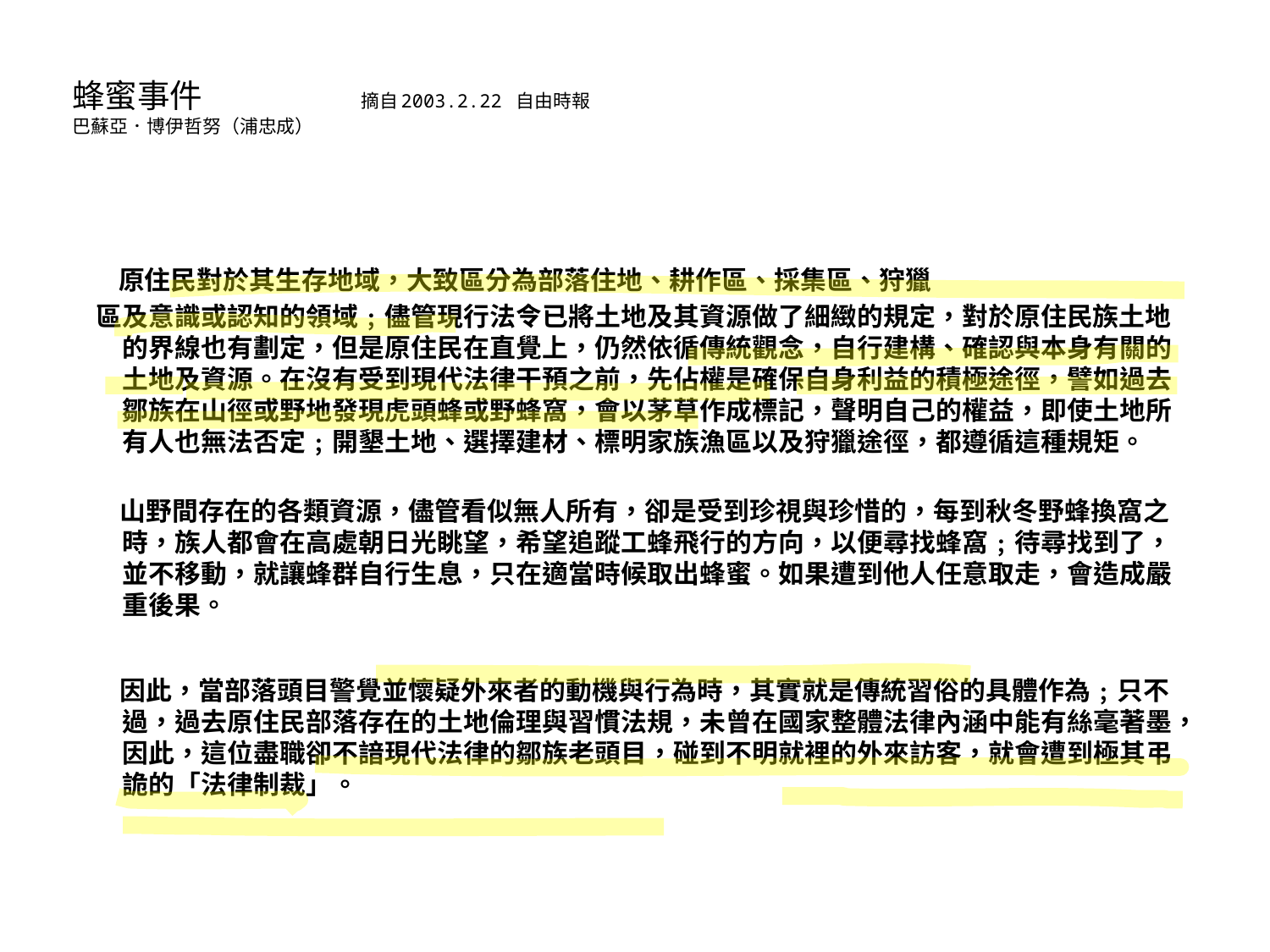

# 蜂蜜事件                      摘自2003.2.22 自由時報 巴蘇亞．博伊哲努（浦忠成）

       原住民對於其生存地域，大致區分為部落住地、耕作區、採集區、狩獵
   區及意識或認知的領域﹔儘管現行法令已將土地及其資源做了細緻的規定，對於原住民族土地的界線也有劃定，但是原住民在直覺上，仍然依循傳統觀念，自行建構、確認與本身有關的土地及資源。在沒有受到現代法律干預之前，先佔權是確保自身利益的積極途徑，譬如過去鄒族在山徑或野地發現虎頭蜂或野蜂窩，會以茅草作成標記，聲明自己的權益，即使土地所有人也無法否定﹔開墾土地、選擇建材、標明家族漁區以及狩獵途徑，都遵循這種規矩。

       山野間存在的各類資源，儘管看似無人所有，卻是受到珍視與珍惜的，每到秋冬野蜂換窩之時，族人都會在高處朝日光眺望，希望追蹤工蜂飛行的方向，以便尋找蜂窩﹔待尋找到了，並不移動，就讓蜂群自行生息，只在適當時候取出蜂蜜。如果遭到他人任意取走，會造成嚴重後果。

       因此，當部落頭目警覺並懷疑外來者的動機與行為時，其實就是傳統習俗的具體作為﹔只不過，過去原住民部落存在的土地倫理與習慣法規，未曾在國家整體法律內涵中能有絲毫著墨，因此，這位盡職卻不諳現代法律的鄒族老頭目，碰到不明就裡的外來訪客，就會遭到極其弔詭的「法律制裁」。